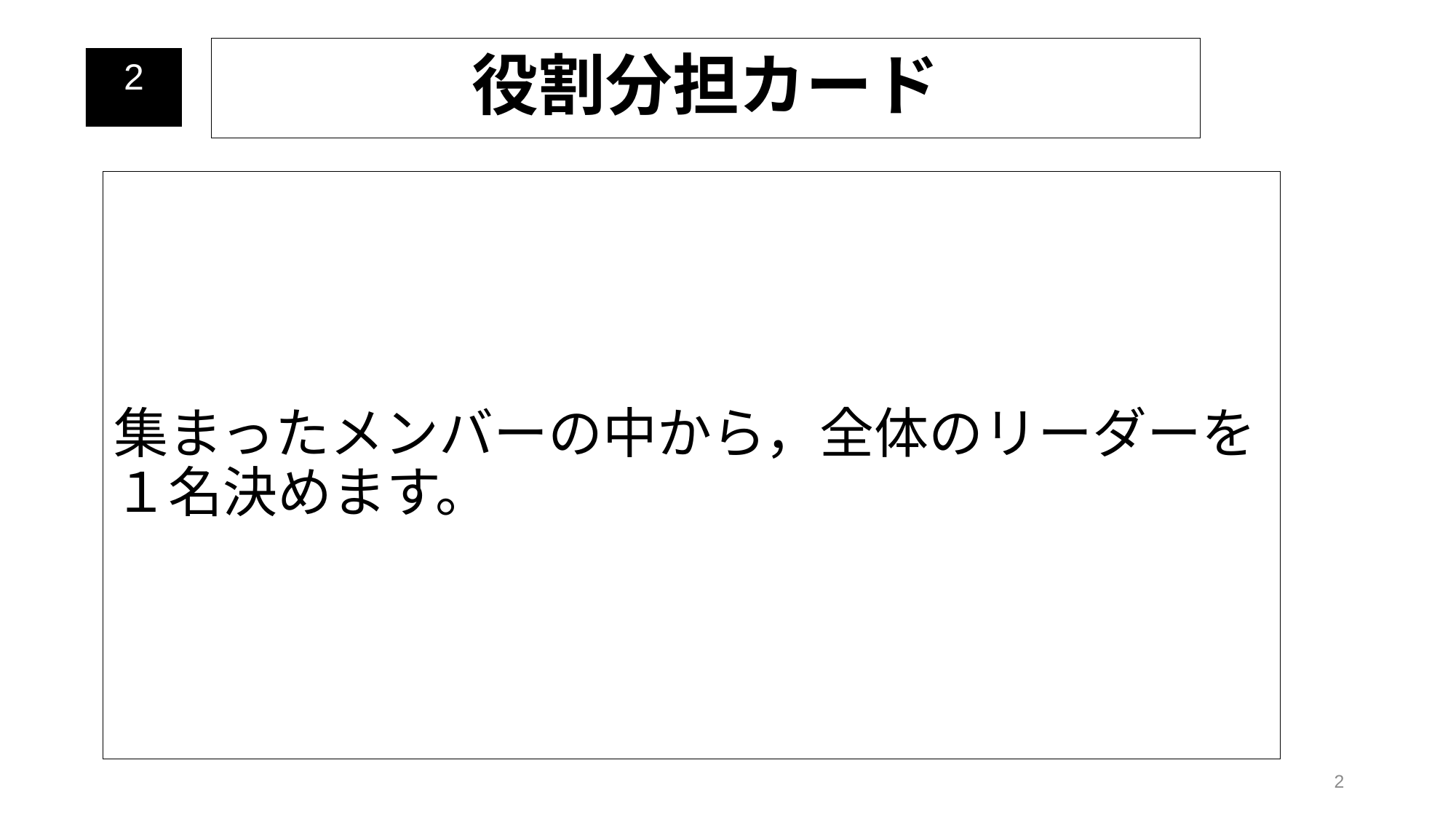

役割分担カード
2
集まったメンバーの中から，全体のリーダーを１名決めます。
2